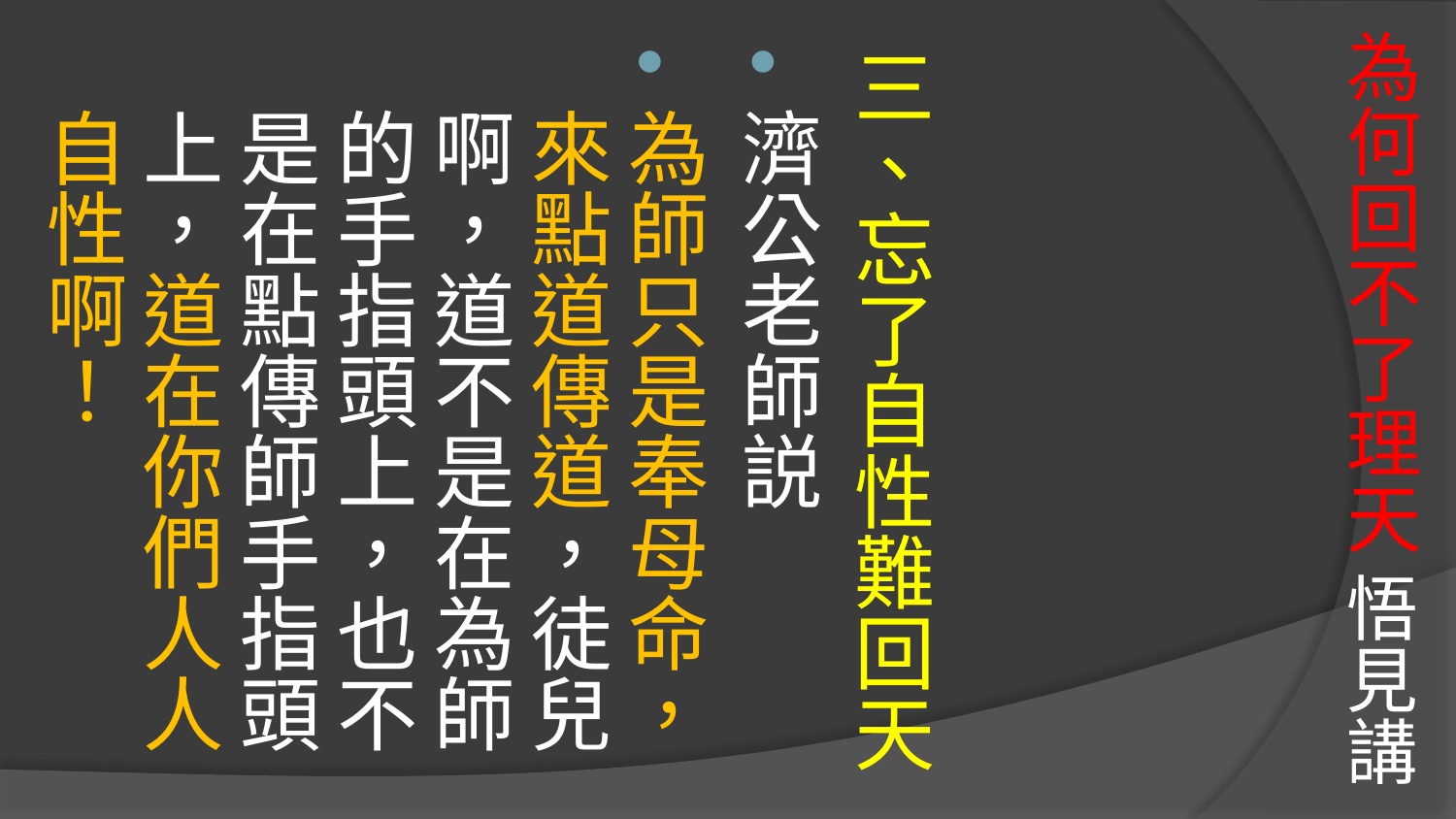

# 為何回不了理天 悟見講
三、忘了自性難回天
濟公老師説
為師只是奉母命，來點道傳道，徒兒啊，道不是在為師的手指頭上，也不是在點傳師手指頭上，道在你們人人自性啊！